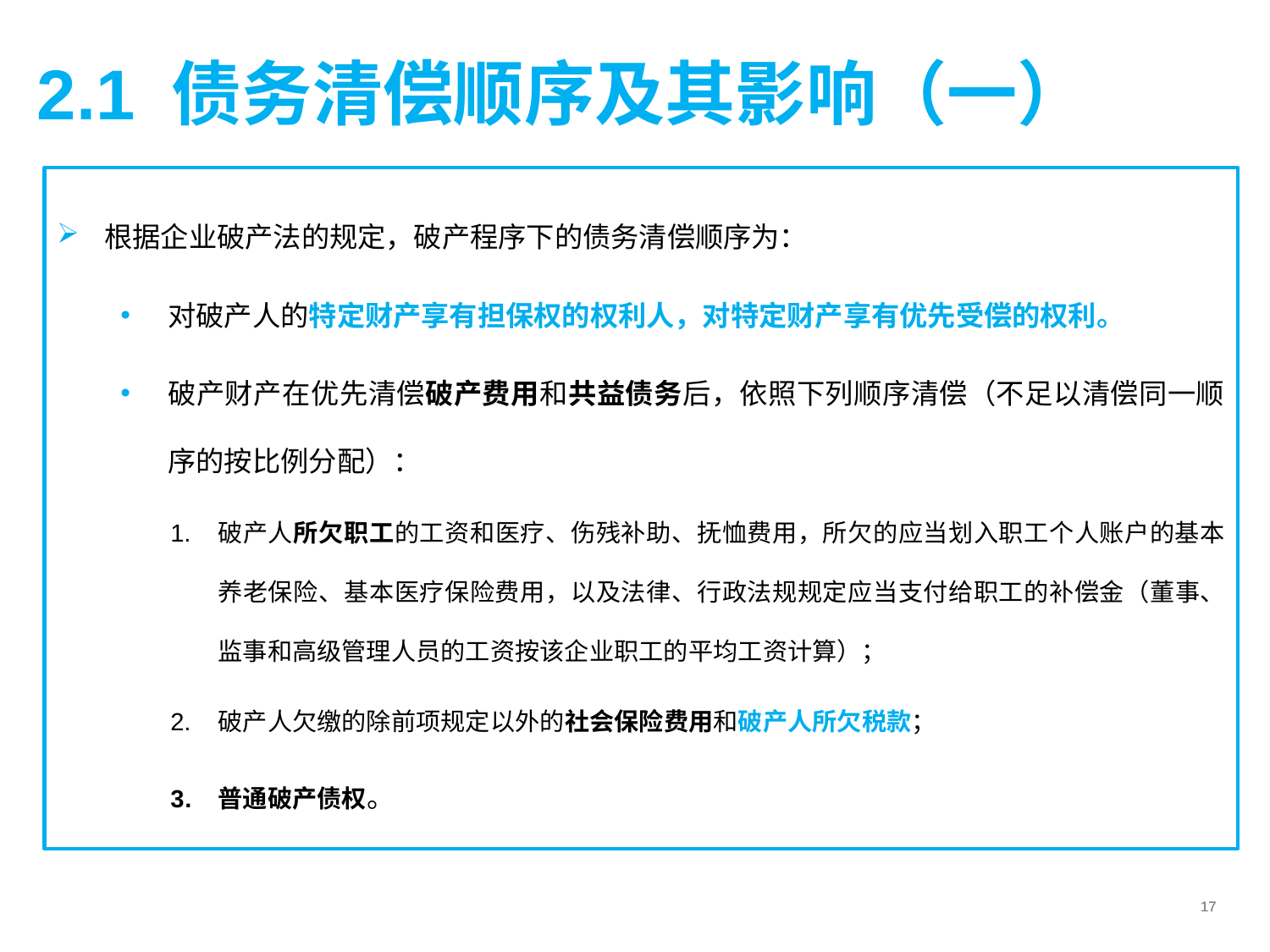

2.1 债务清偿顺序及其影响（一）
根据企业破产法的规定，破产程序下的债务清偿顺序为：
对破产人的特定财产享有担保权的权利人，对特定财产享有优先受偿的权利。
破产财产在优先清偿破产费用和共益债务后，依照下列顺序清偿（不足以清偿同一顺序的按比例分配）：
破产人所欠职工的工资和医疗、伤残补助、抚恤费用，所欠的应当划入职工个人账户的基本养老保险、基本医疗保险费用，以及法律、行政法规规定应当支付给职工的补偿金（董事、监事和高级管理人员的工资按该企业职工的平均工资计算）；
破产人欠缴的除前项规定以外的社会保险费用和破产人所欠税款；
普通破产债权。

17
17